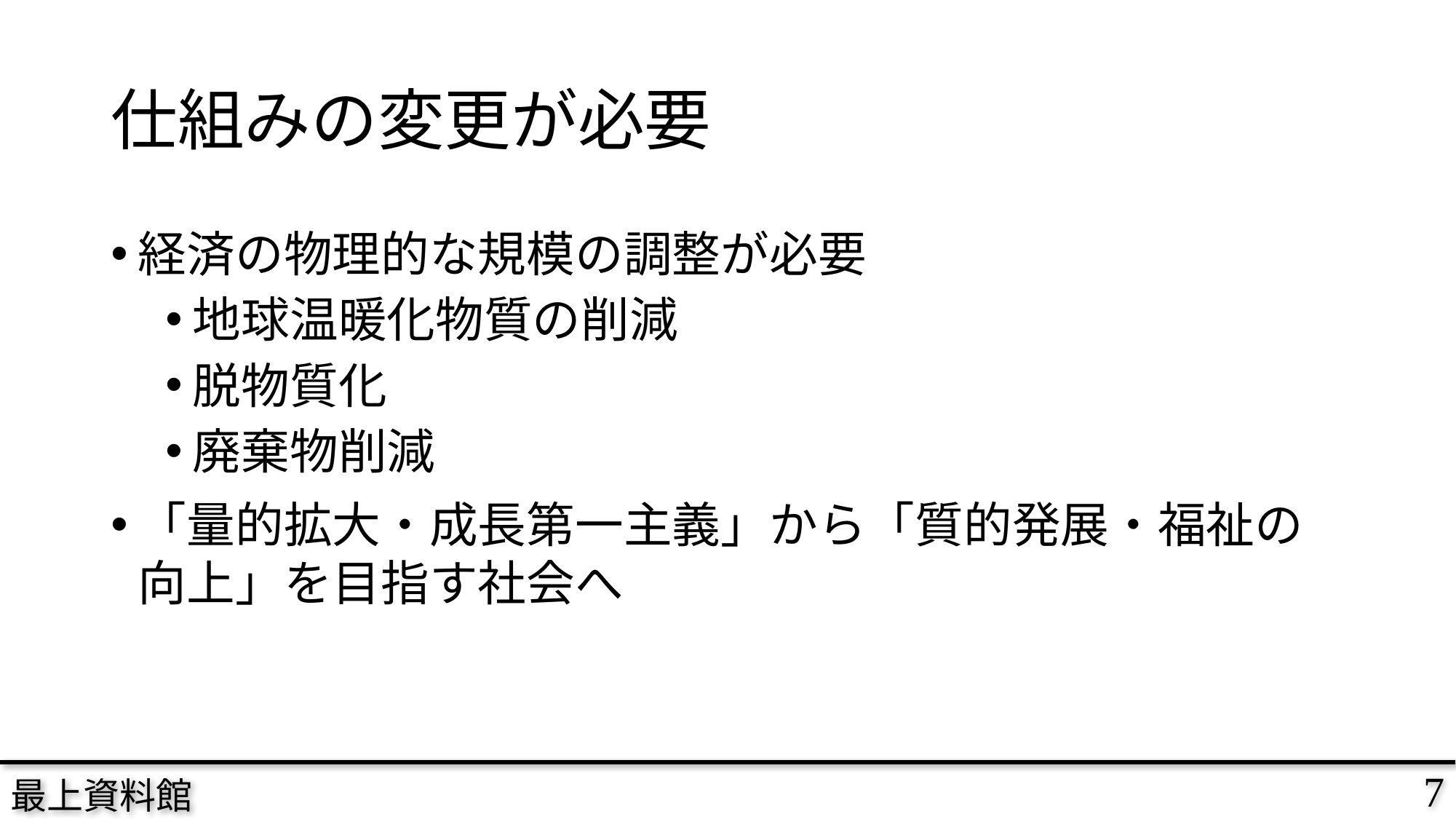

# 仕組みの変更が必要
経済の物理的な規模の調整が必要
地球温暖化物質の削減
脱物質化
廃棄物削減
「量的拡大・成長第一主義」から「質的発展・福祉の向上」を目指す社会へ